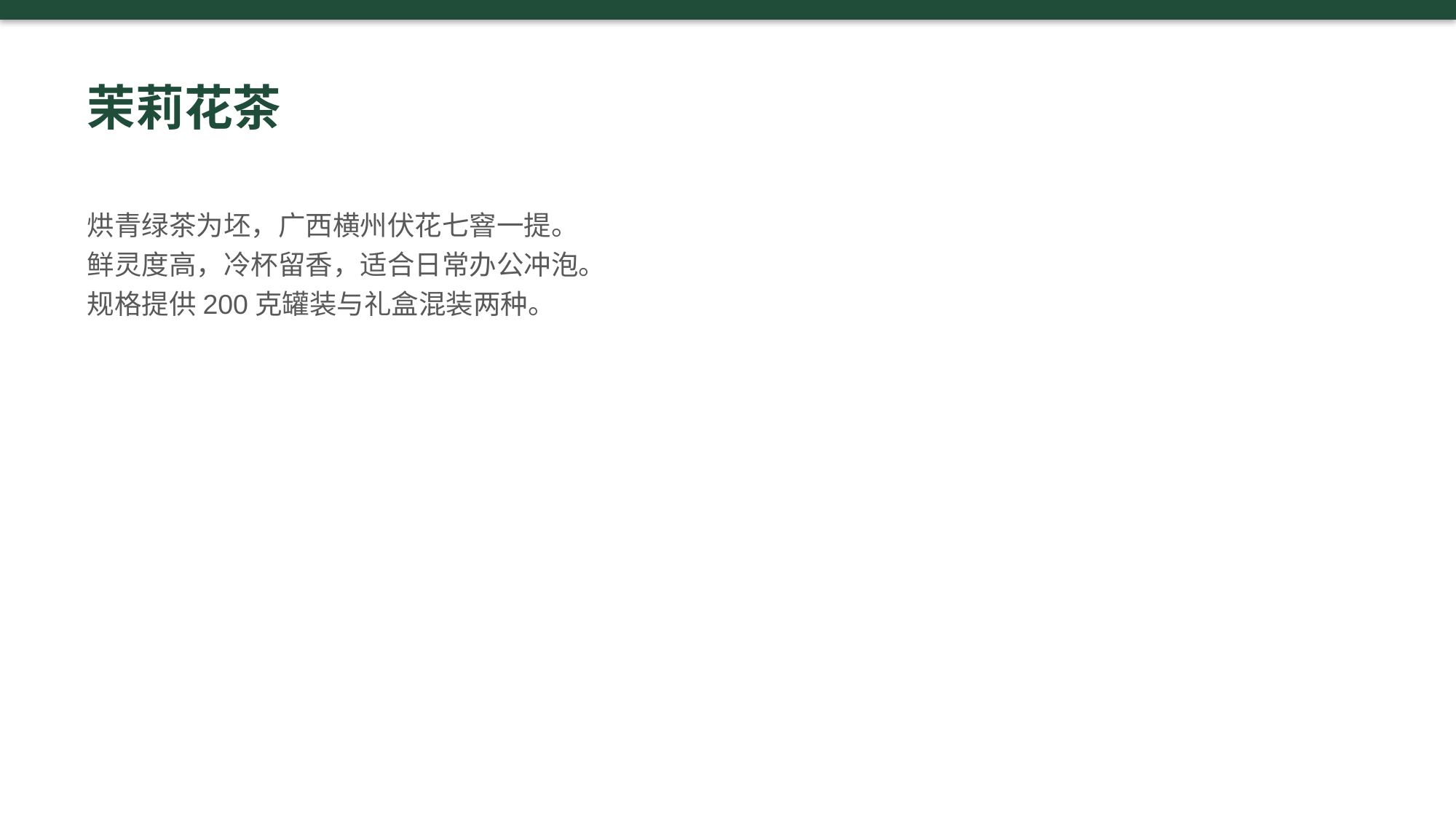

茉莉花茶
烘青绿茶为坯，广西横州伏花七窨一提。
鲜灵度高，冷杯留香，适合日常办公冲泡。
规格提供200克罐装与礼盒混装两种。